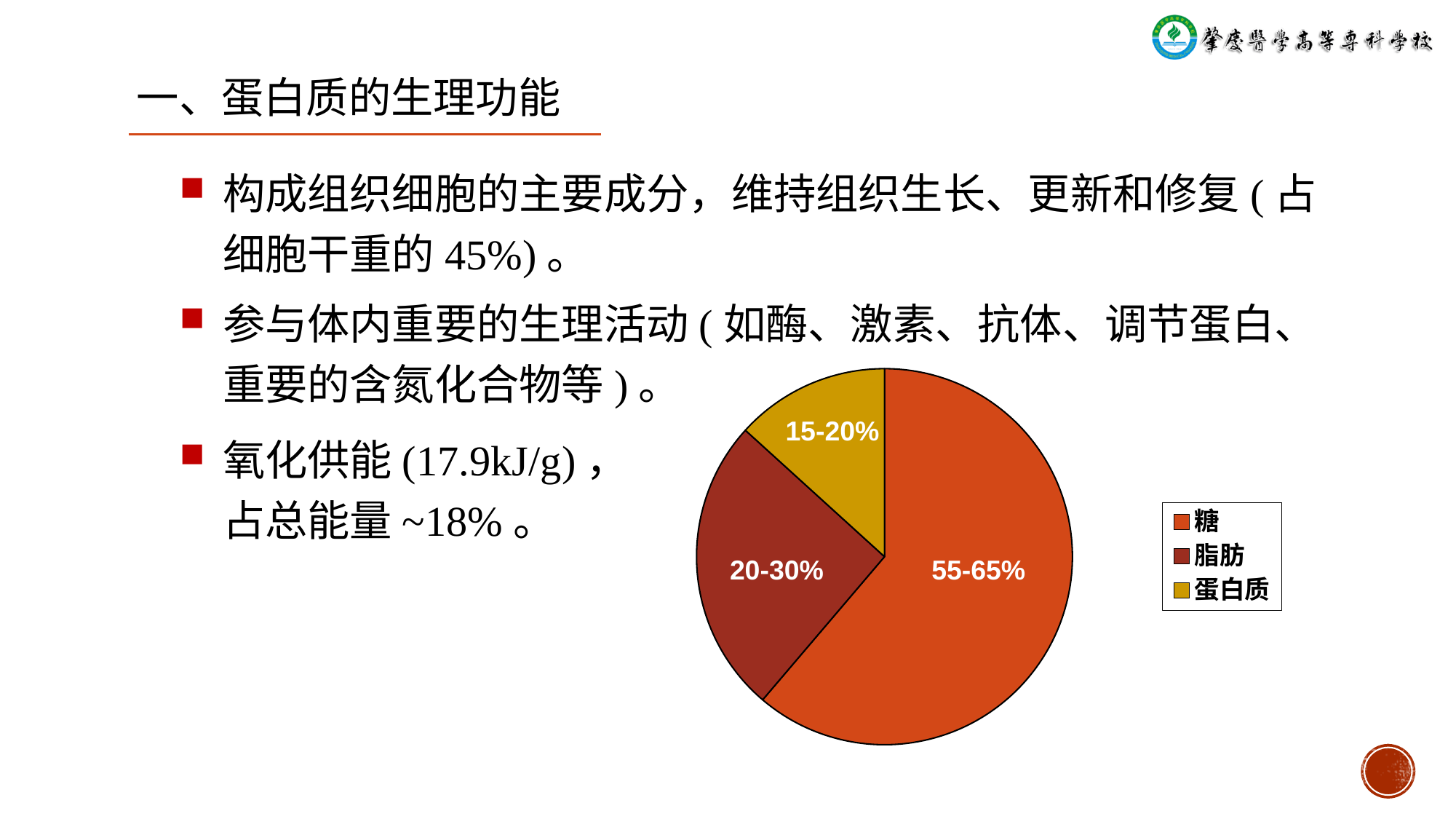

一、蛋白质的生理功能
构成组织细胞的主要成分，维持组织生长、更新和修复(占细胞干重的45%)。
参与体内重要的生理活动(如酶、激素、抗体、调节蛋白、重要的含氮化合物等)。

### Chart

| Category |  |  |  |
|---|---|---|---|
| 糖 | 60.0 | None | None |
| 脂肪 | 25.0 | None | None |
| 蛋白质 | 13.0 | None | None |
15-20%
氧化供能(17.9kJ/g)，占总能量~18%。

20-30%
55-65%